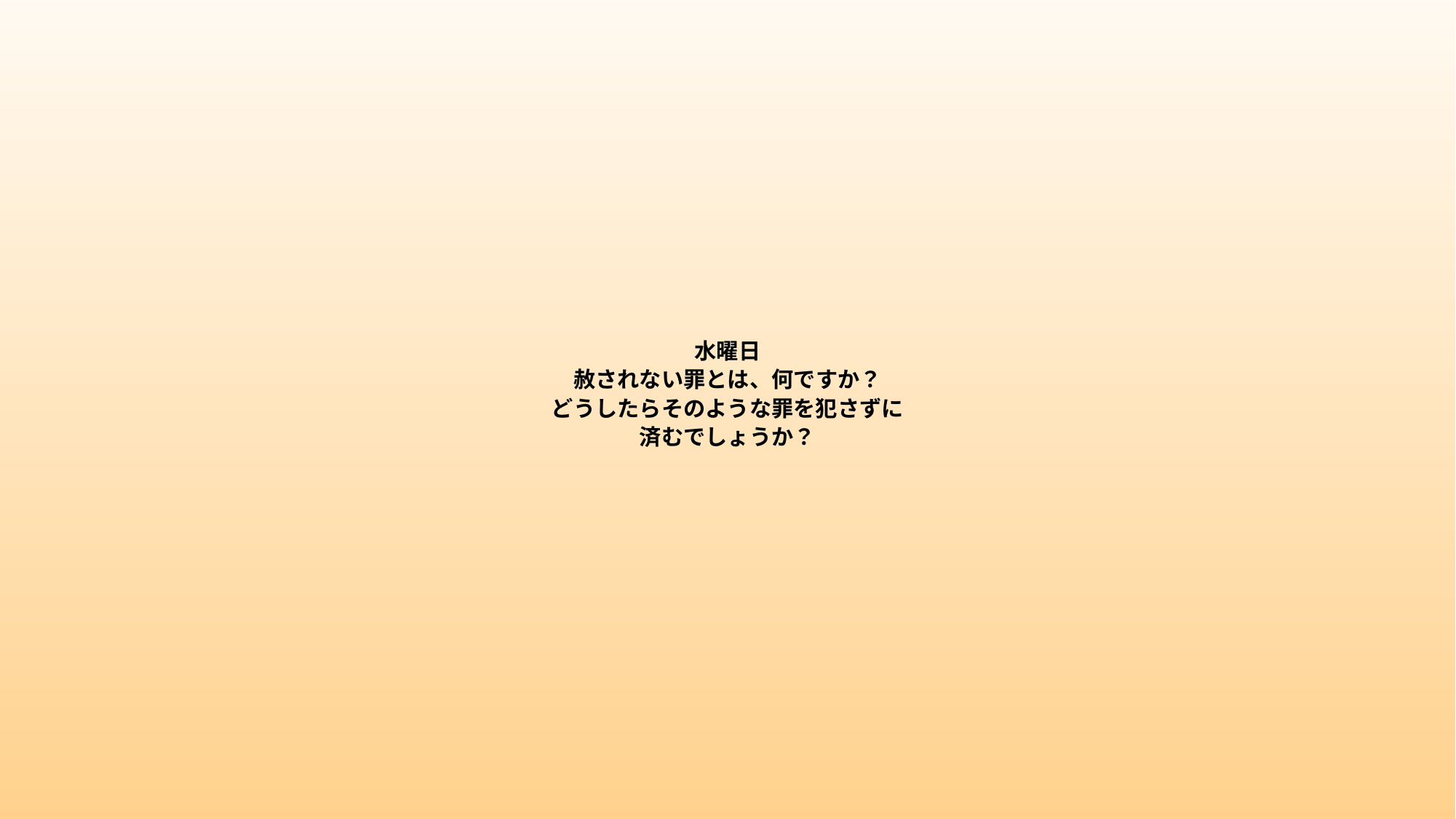

# 水曜日 赦されない罪とは、何ですか？ どうしたらそのような罪を犯さずに 済むでしょうか？